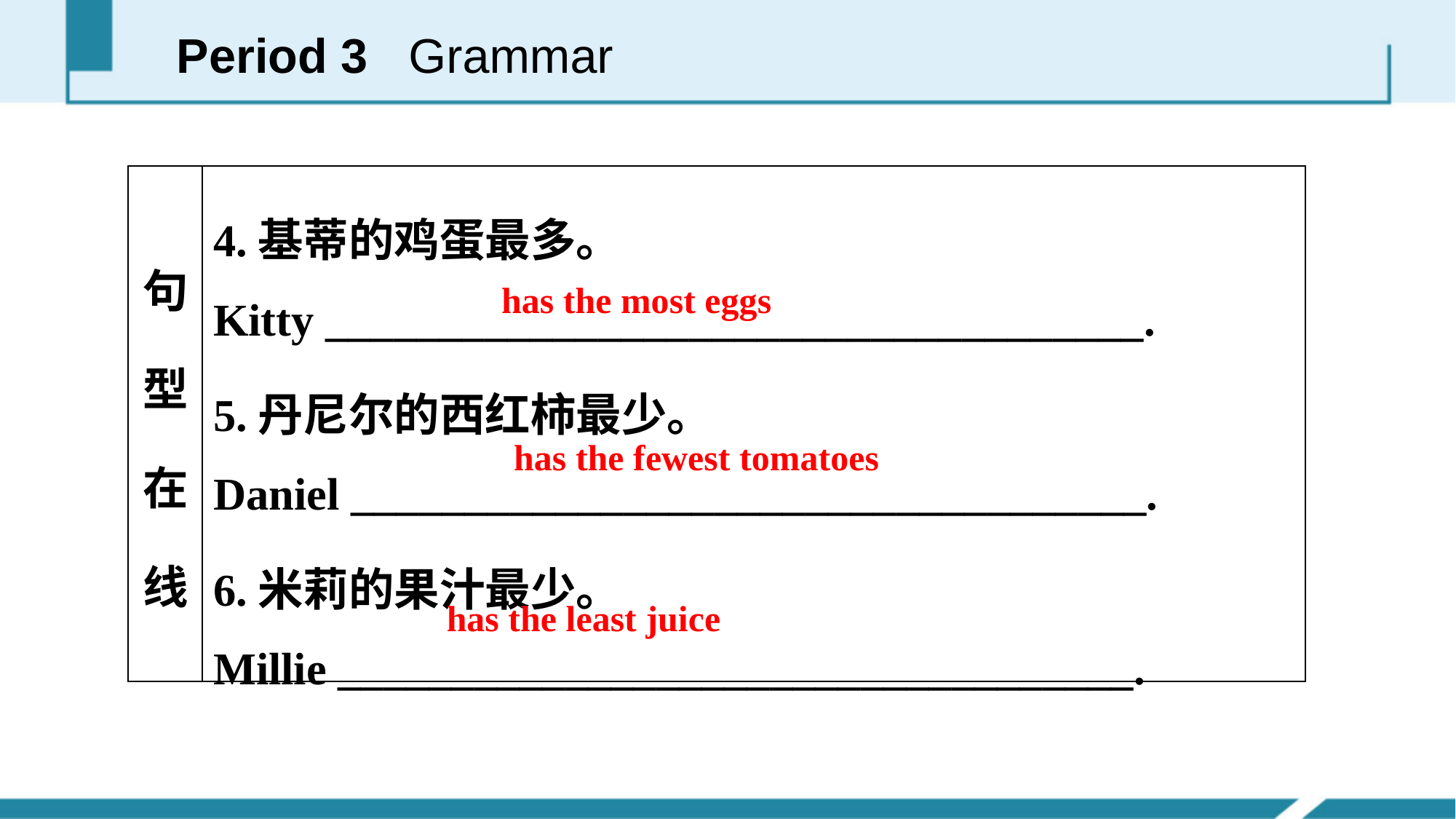

Period 3   Grammar
| 句型在线 | 4.基蒂的鸡蛋最多。 Kitty \_\_\_\_\_\_\_\_\_\_\_\_\_\_\_\_\_\_\_\_\_\_\_\_\_\_\_\_\_\_\_\_\_\_\_\_. 5.丹尼尔的西红柿最少。 Daniel \_\_\_\_\_\_\_\_\_\_\_\_\_\_\_\_\_\_\_\_\_\_\_\_\_\_\_\_\_\_\_\_\_\_\_. 6.米莉的果汁最少。 Millie \_\_\_\_\_\_\_\_\_\_\_\_\_\_\_\_\_\_\_\_\_\_\_\_\_\_\_\_\_\_\_\_\_\_\_. |
| --- | --- |
has the most eggs
has the fewest tomatoes
has the least juice